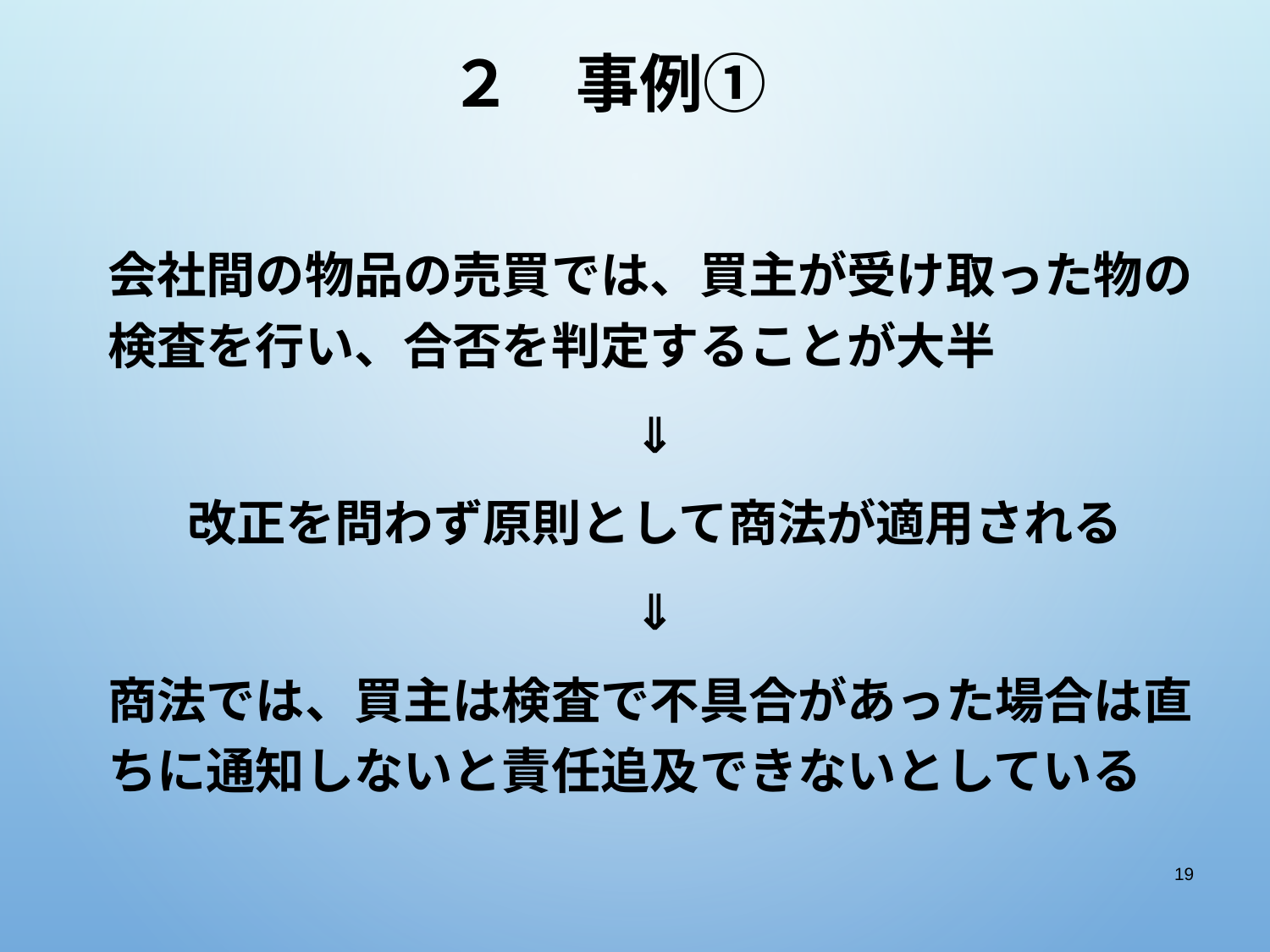

# ２　事例①
会社間の物品の売買では、買主が受け取った物の検査を行い、合否を判定することが大半
⇓
改正を問わず原則として商法が適用される
⇓
商法では、買主は検査で不具合があった場合は直ちに通知しないと責任追及できないとしている
19